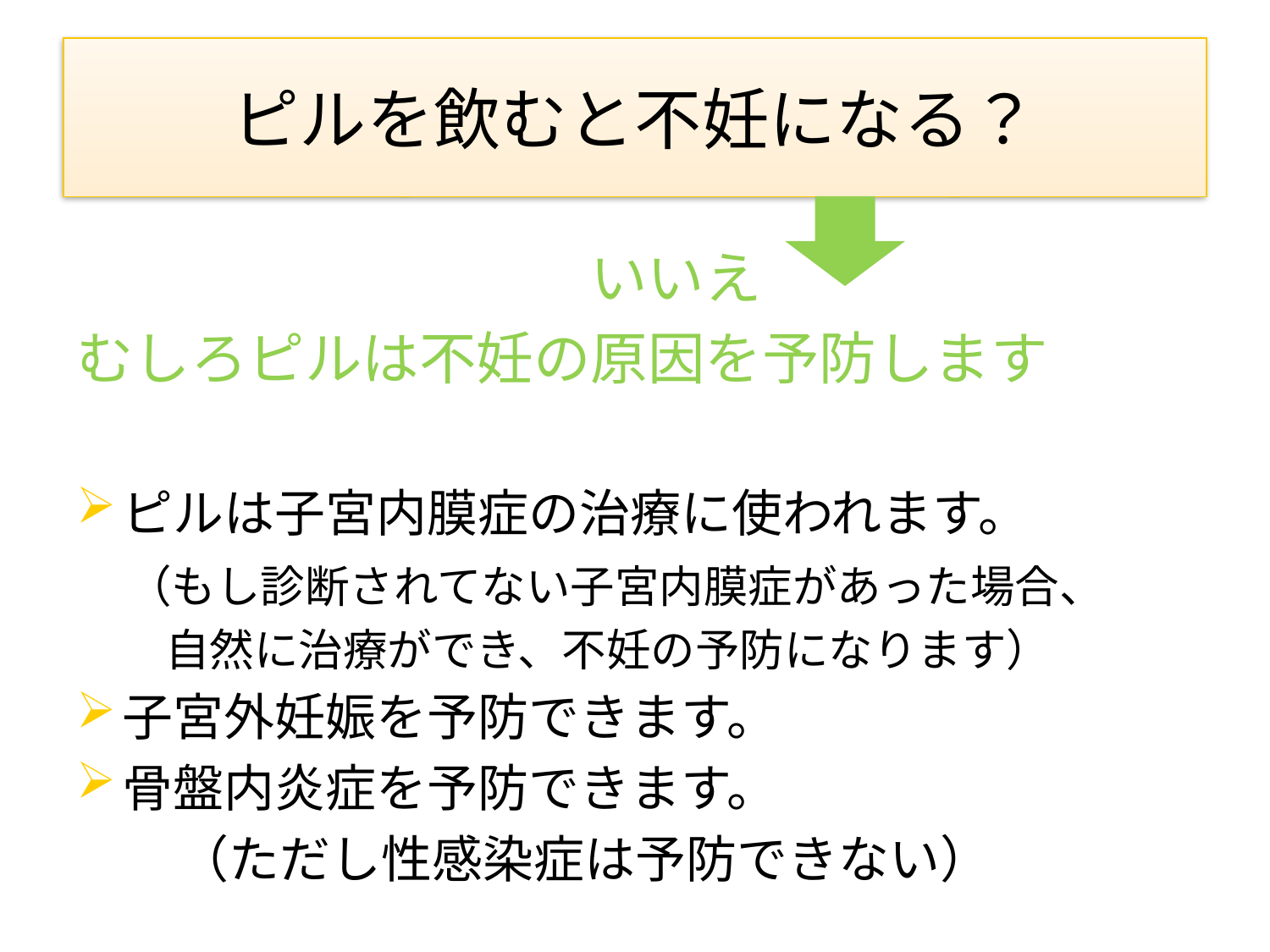

# ピルを飲むと不妊になる？

　　　　　　　　　いいえ
むしろピルは不妊の原因を予防します

ピルは子宮内膜症の治療に使われます。
　（もし診断されてない子宮内膜症があった場合、
　　自然に治療ができ、不妊の予防になります）
子宮外妊娠を予防できます。
骨盤内炎症を予防できます。
　　（ただし性感染症は予防できない）